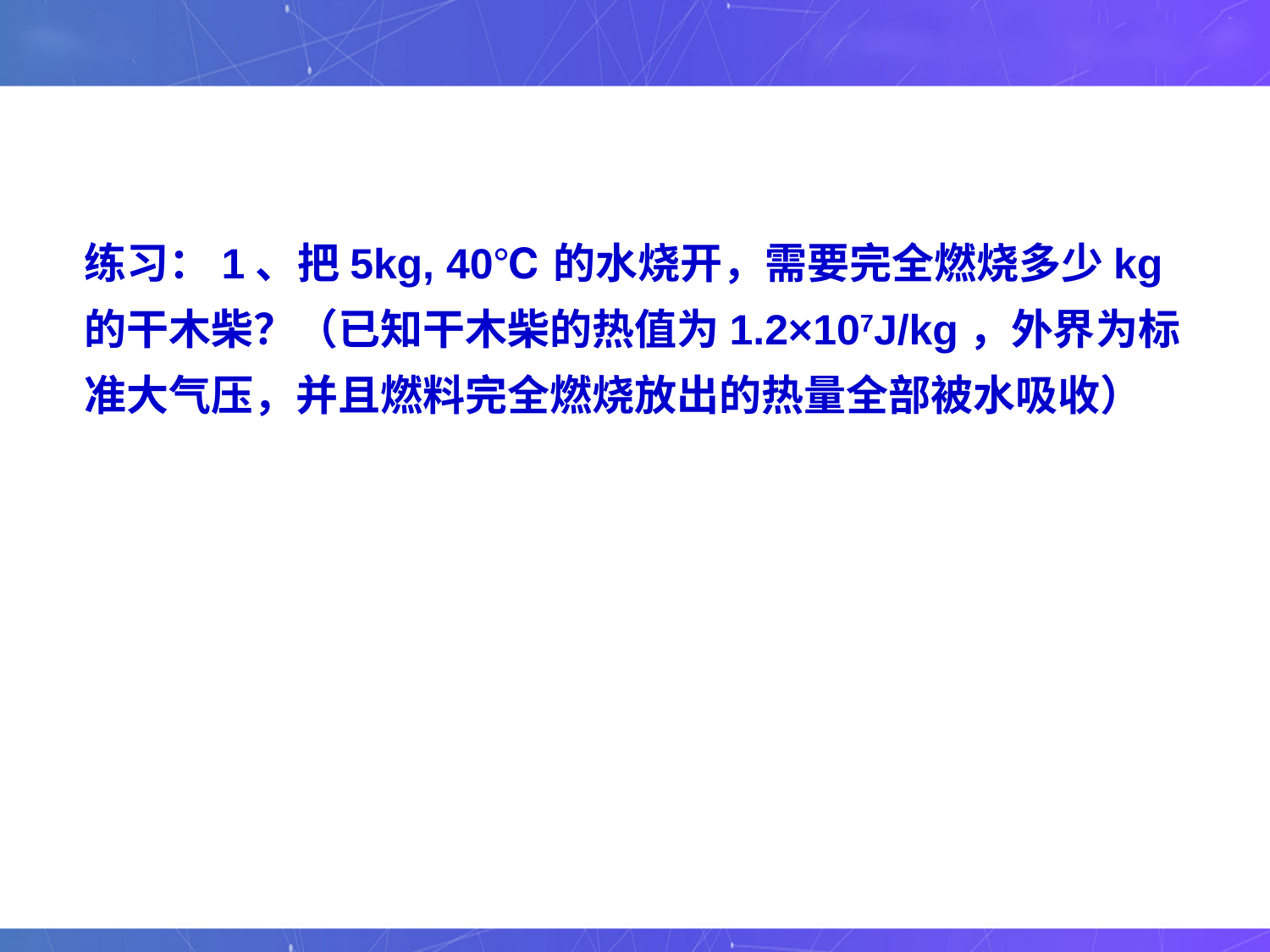

练习：1、把5kg, 40℃的水烧开，需要完全燃烧多少kg的干木柴？（已知干木柴的热值为1.2×107J/kg，外界为标准大气压，并且燃料完全燃烧放出的热量全部被水吸收）